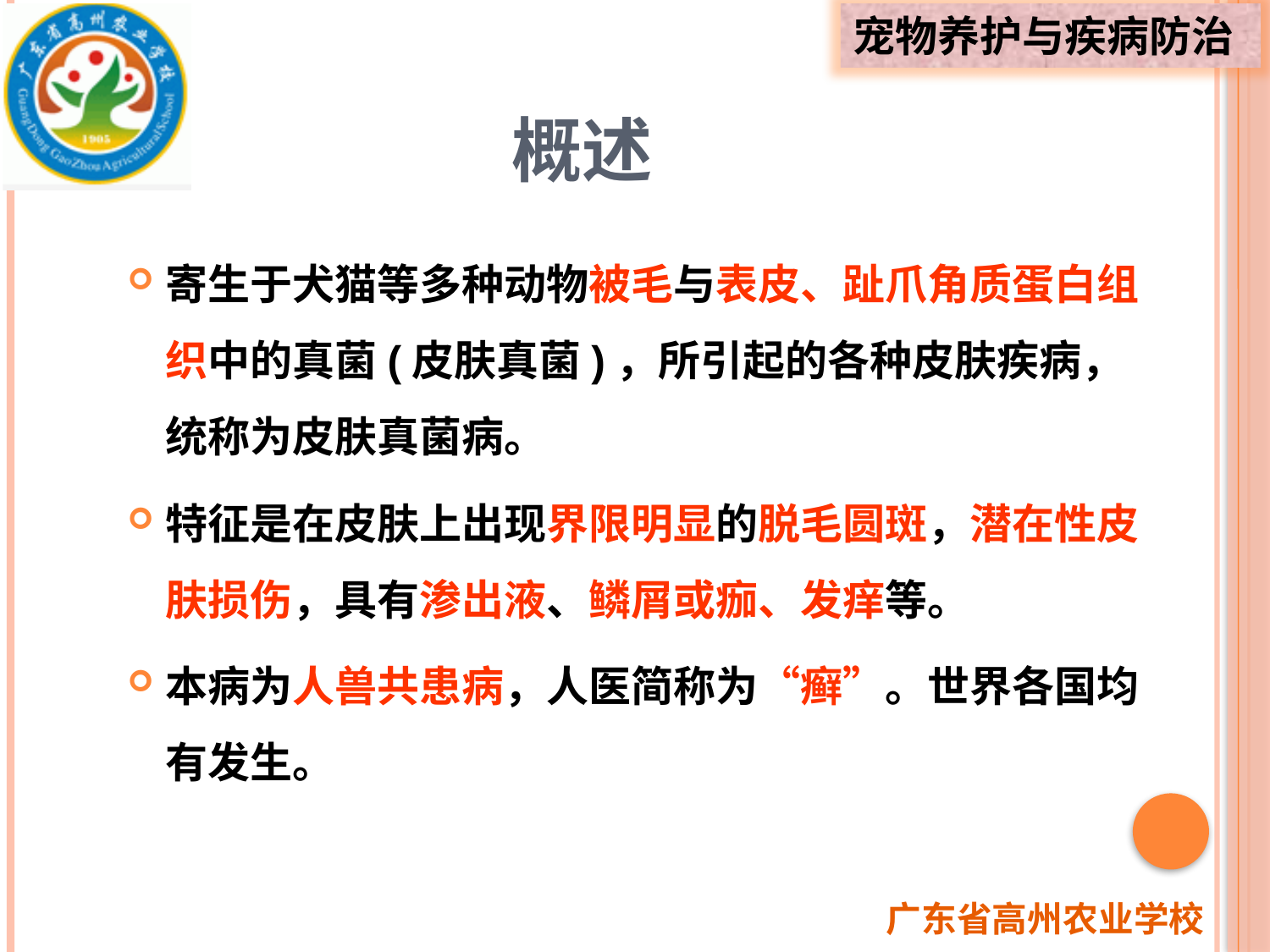

# 概述
寄生于犬猫等多种动物被毛与表皮、趾爪角质蛋白组织中的真菌(皮肤真菌)，所引起的各种皮肤疾病，统称为皮肤真菌病。
特征是在皮肤上出现界限明显的脱毛圆斑，潜在性皮肤损伤，具有渗出液、鳞屑或痂、发痒等。
本病为人兽共患病，人医简称为“癣”。世界各国均有发生。